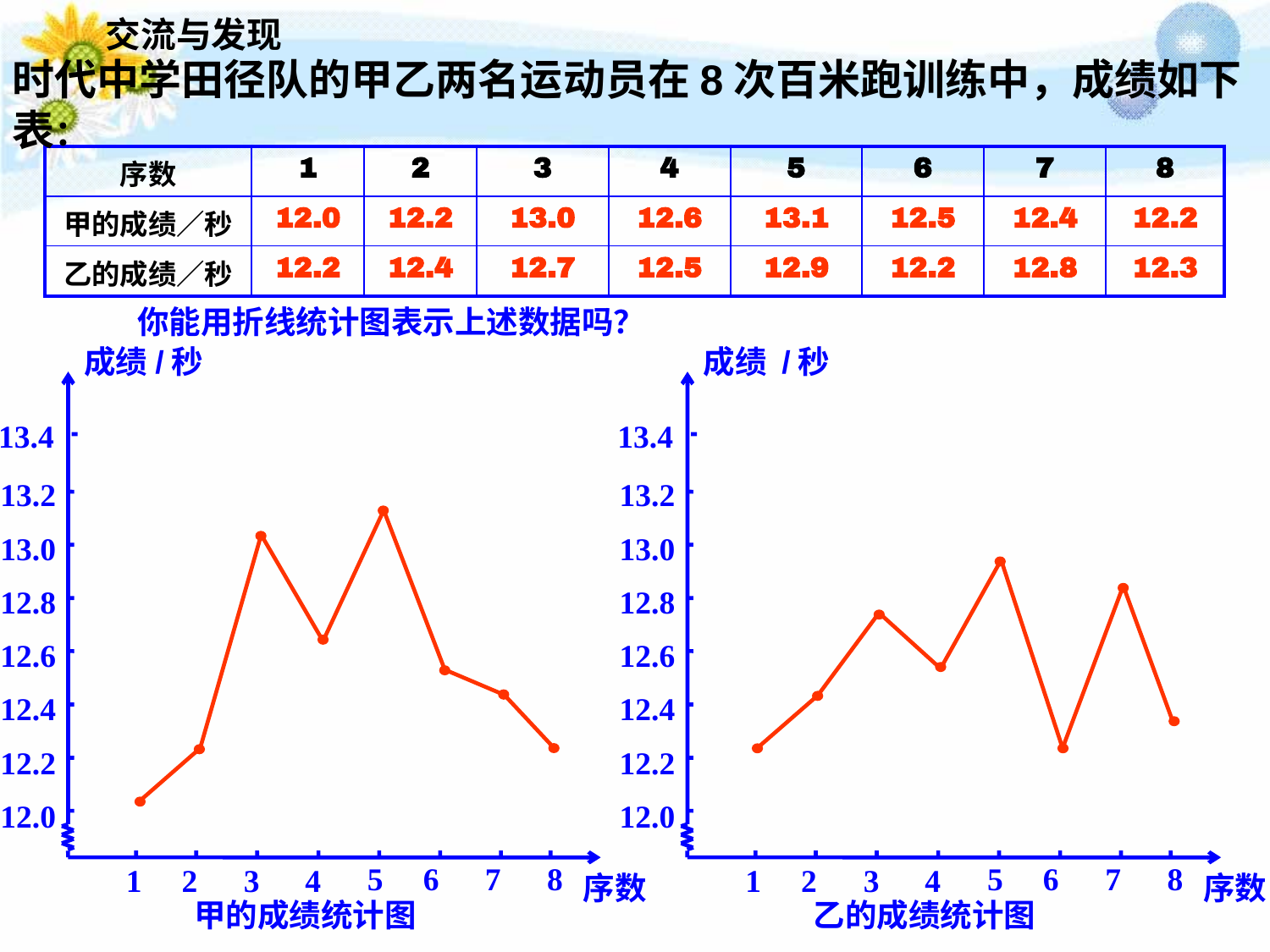

交流与发现
时代中学田径队的甲乙两名运动员在8次百米跑训练中，成绩如下表：
| 序数 | 1 | 2 | 3 | 4 | 5 | 6 | 7 | 8 |
| --- | --- | --- | --- | --- | --- | --- | --- | --- |
| 甲的成绩／秒 | 12.0 | 12.2 | 13.0 | 12.6 | 13.1 | 12.5 | 12.4 | 12.2 |
| 乙的成绩／秒 | 12.2 | 12.4 | 12.7 | 12.5 | 12.9 | 12.2 | 12.8 | 12.3 |
你能用折线统计图表示上述数据吗？
成绩/秒

13.4
13.2
13.0
12.8
12.6
12.4
12.2
12.0

5
6
7
8
4
1
2
3

甲的成绩统计图
序数
成绩 /秒

13.4
13.2
13.0
12.8
12.6
12.4
12.2
12.0

5
6
7
8
4
1
2
3

序数
乙的成绩统计图